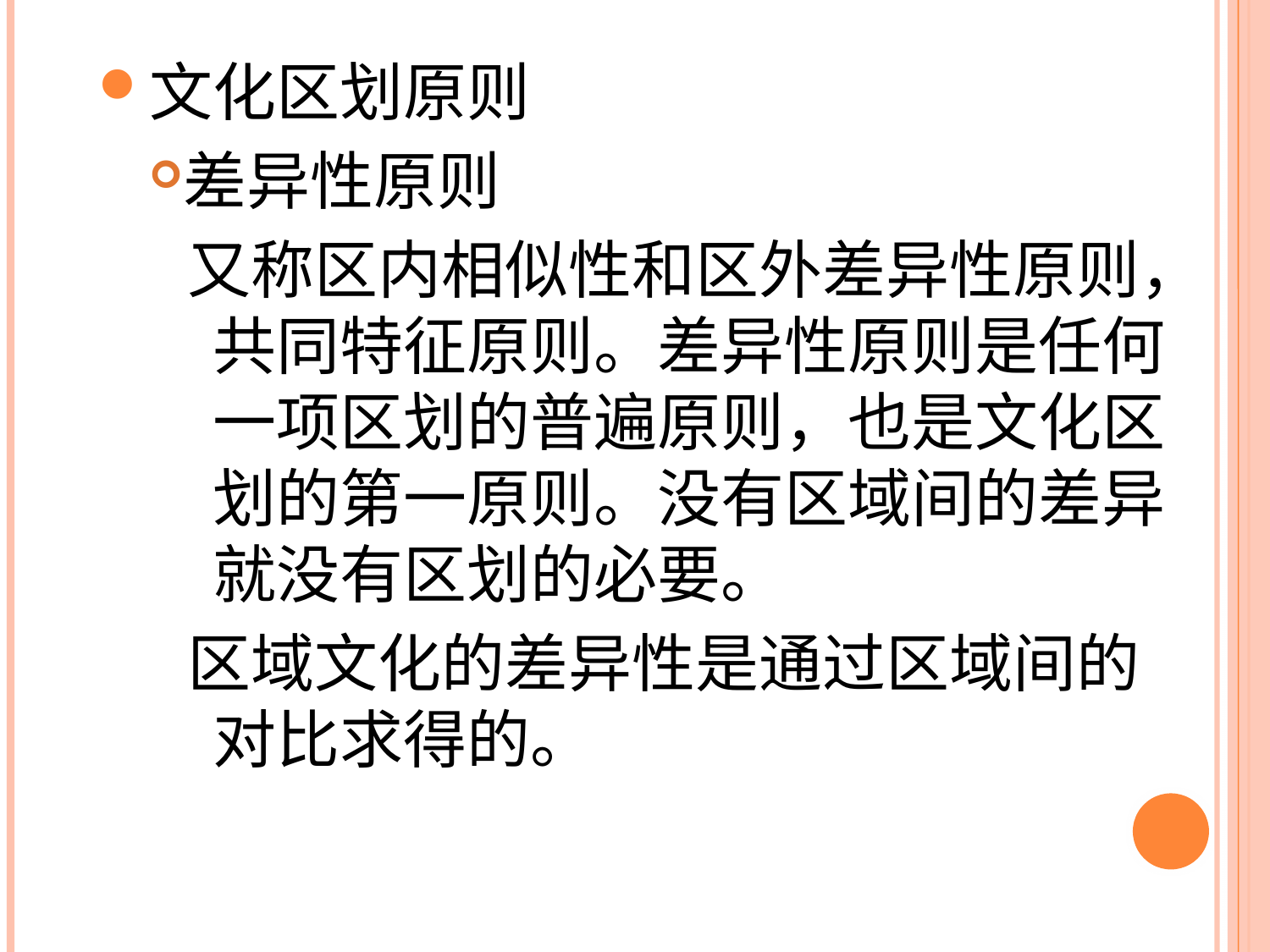

文化区划原则
差异性原则
又称区内相似性和区外差异性原则，共同特征原则。差异性原则是任何一项区划的普遍原则，也是文化区划的第一原则。没有区域间的差异就没有区划的必要。
区域文化的差异性是通过区域间的对比求得的。